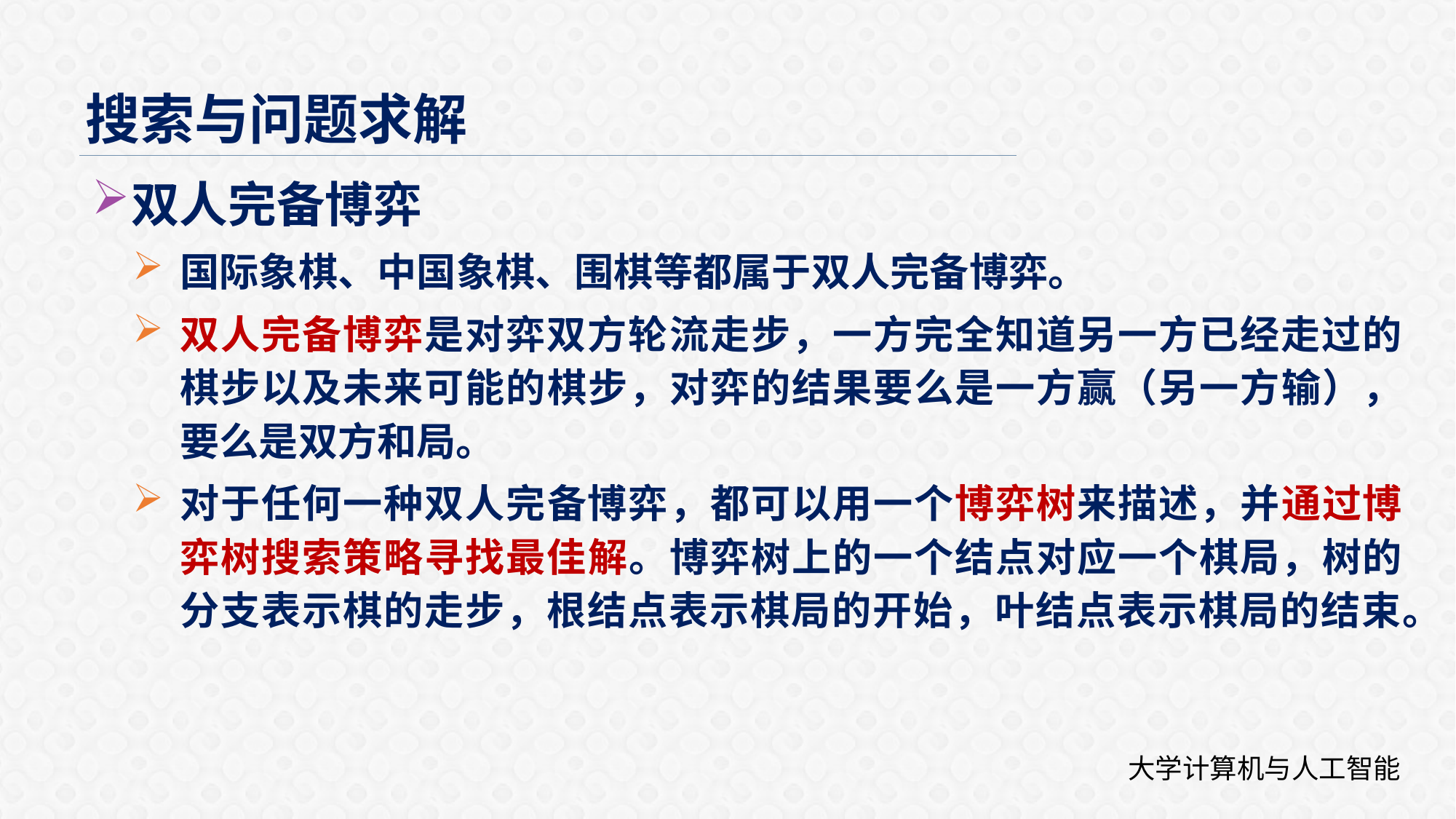

搜索与问题求解
双人完备博弈
国际象棋、中国象棋、围棋等都属于双人完备博弈。
双人完备博弈是对弈双方轮流走步，一方完全知道另一方已经走过的棋步以及未来可能的棋步，对弈的结果要么是一方赢（另一方输），要么是双方和局。
对于任何一种双人完备博弈，都可以用一个博弈树来描述，并通过博弈树搜索策略寻找最佳解。博弈树上的一个结点对应一个棋局，树的分支表示棋的走步，根结点表示棋局的开始，叶结点表示棋局的结束。